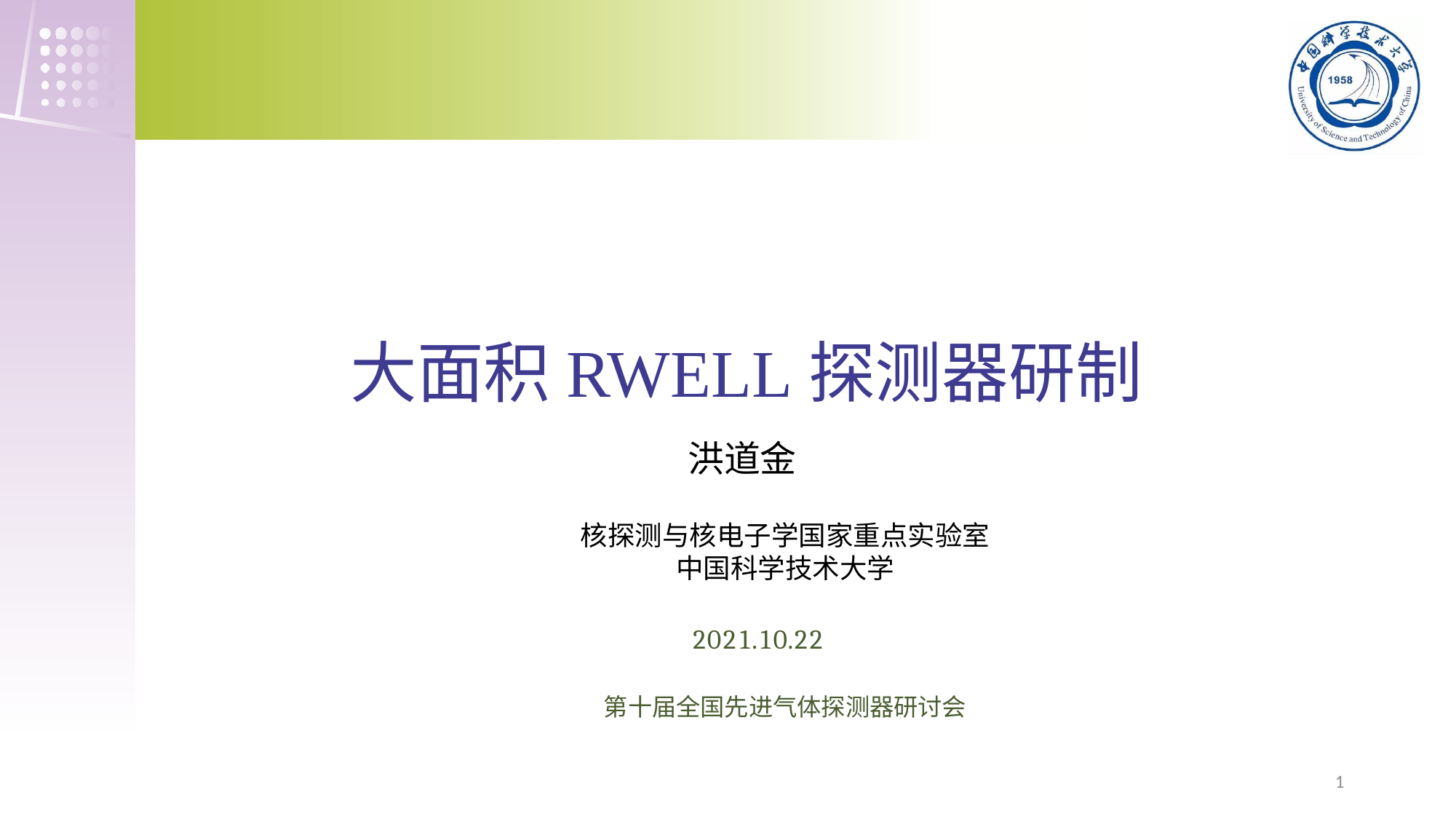

#
大面积RWELL探测器研制

洪道金

核探测与核电子学国家重点实验室
中国科学技术大学
2021.10.22
第十届全国先进气体探测器研讨会
1